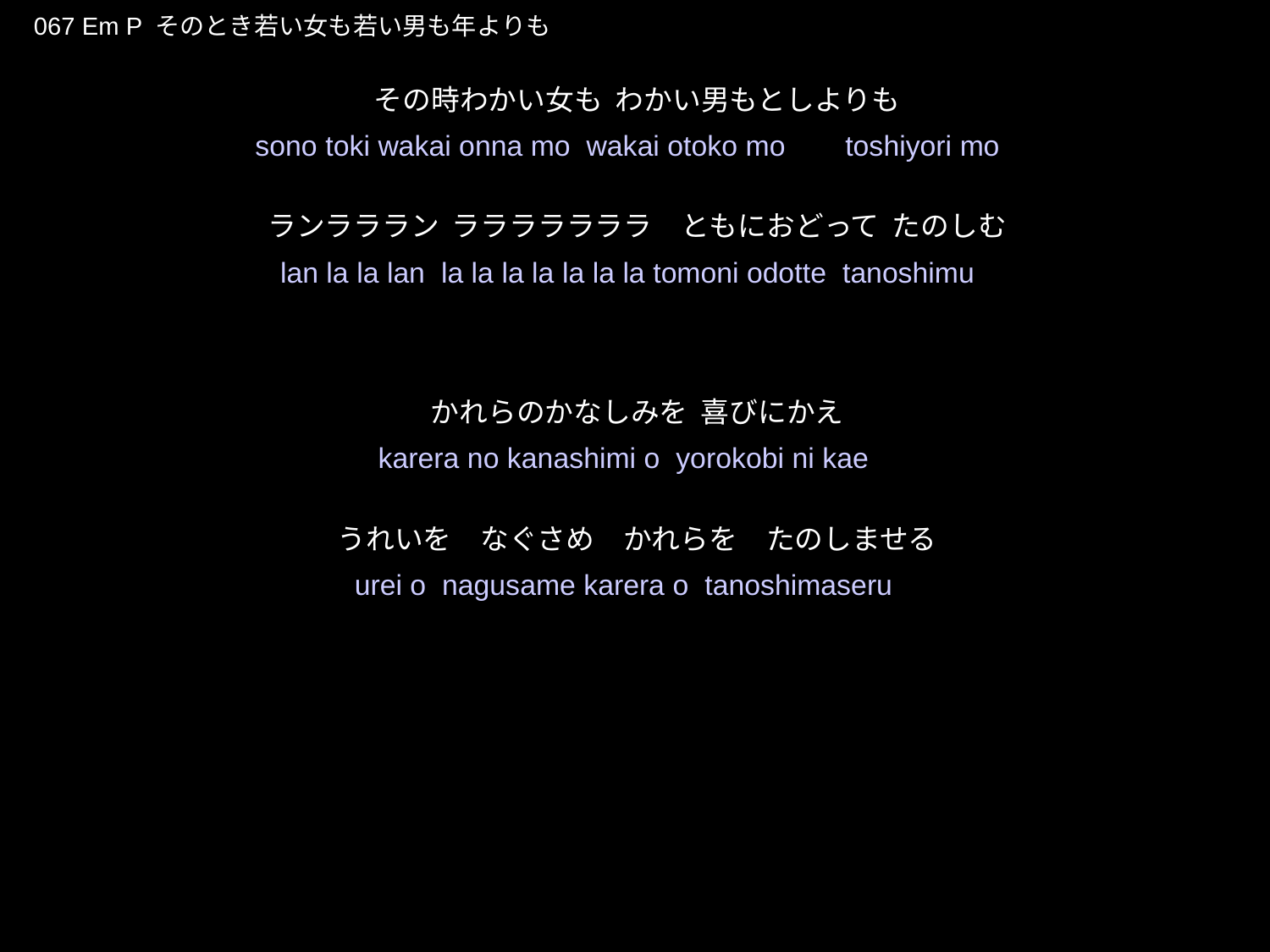

そのときわかいおんなもわかいおとこもとしよりも
★P
067 Em P そのとき若い女も若い男も年よりも
その時わかい女も  わかい男もとしよりも
ランラララン  ラララララララ　ともにおどって  たのしむ
かれらのかなしみを  喜びにかえ
うれいを　なぐさめ　かれらを　たのしませる
★３
sono toki wakai onna mo  wakai otoko mo 　toshiyori mo
lan la la lan  la la la la la la la tomoni odotte  tanoshimu
karera no kanashimi o  yorokobi ni kae
urei o  nagusame karera o  tanoshimaseru